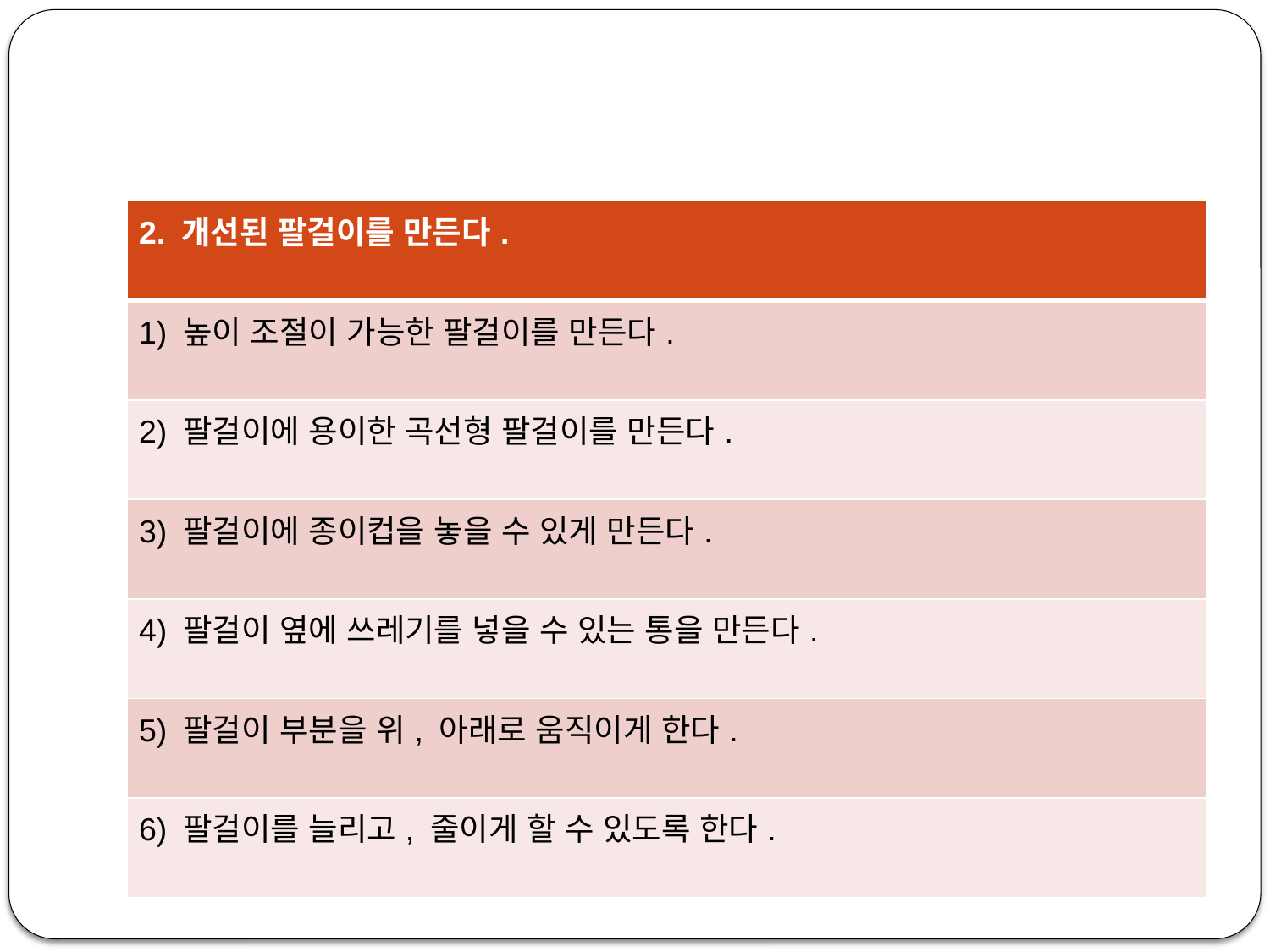

#
| 2. 개선된 팔걸이를 만든다. |
| --- |
| 1) 높이 조절이 가능한 팔걸이를 만든다. |
| 2) 팔걸이에 용이한 곡선형 팔걸이를 만든다. |
| 3) 팔걸이에 종이컵을 놓을 수 있게 만든다. |
| 4) 팔걸이 옆에 쓰레기를 넣을 수 있는 통을 만든다. |
| 5) 팔걸이 부분을 위, 아래로 움직이게 한다. |
| 6) 팔걸이를 늘리고, 줄이게 할 수 있도록 한다. |